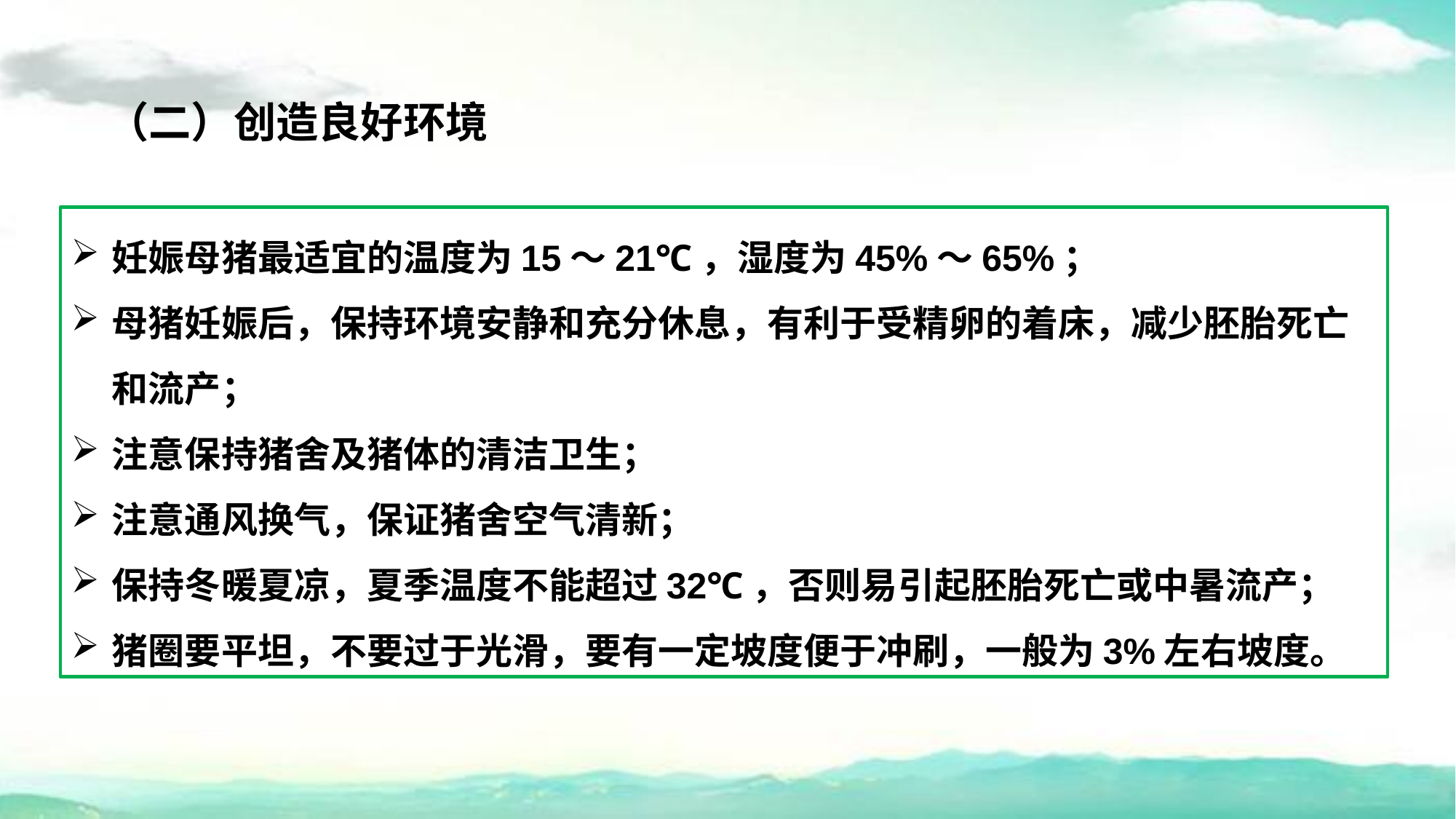

（二）创造良好环境
妊娠母猪最适宜的温度为15～21℃，湿度为45%～65%；
母猪妊娠后，保持环境安静和充分休息，有利于受精卵的着床，减少胚胎死亡和流产；
注意保持猪舍及猪体的清洁卫生；
注意通风换气，保证猪舍空气清新；
保持冬暖夏凉，夏季温度不能超过32℃，否则易引起胚胎死亡或中暑流产；
猪圈要平坦，不要过于光滑，要有一定坡度便于冲刷，一般为3%左右坡度。